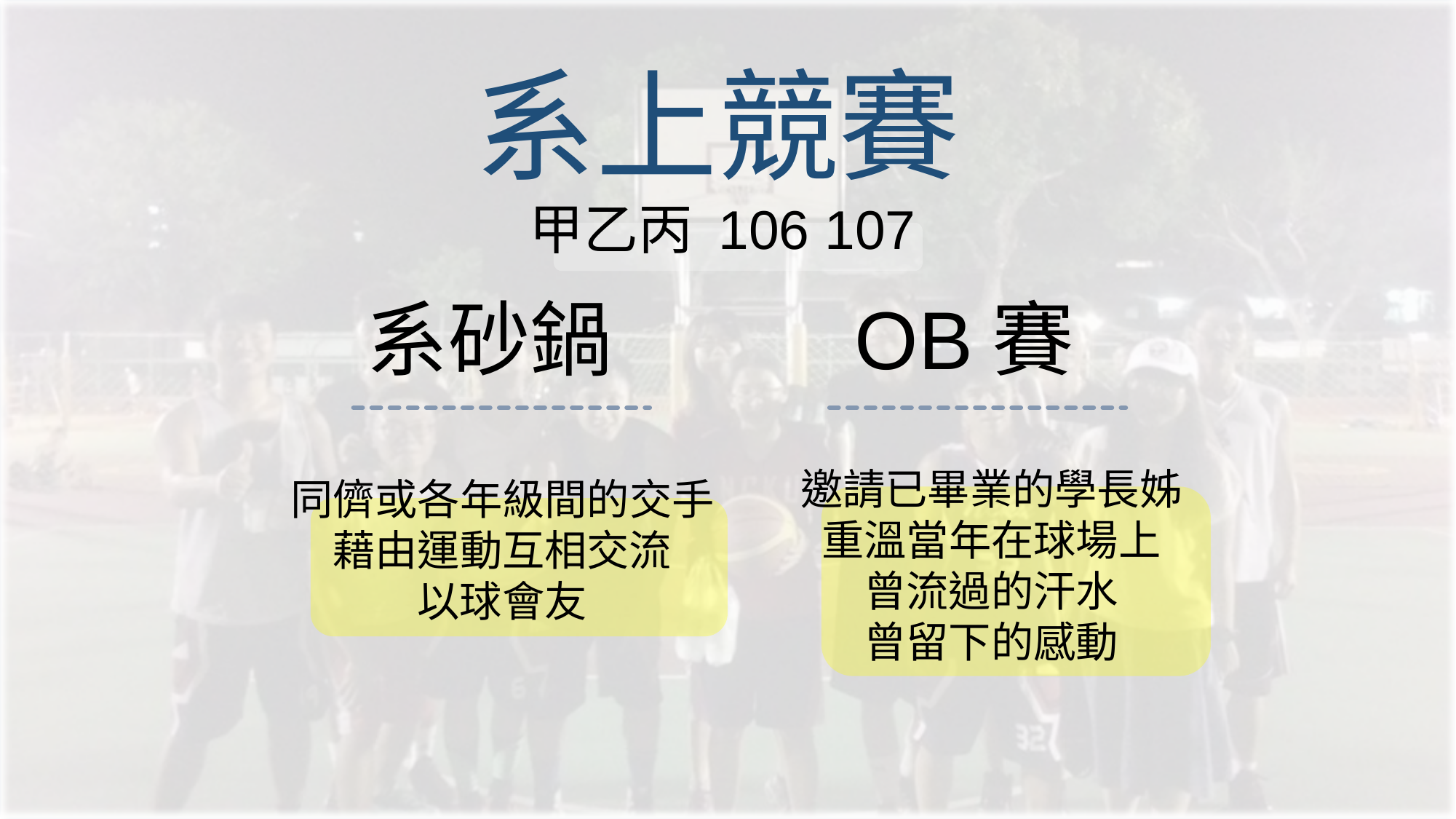

系上競賽
 甲乙丙 106 107

系砂鍋
OB賽
邀請已畢業的學長姊
重溫當年在球場上
曾流過的汗水
曾留下的感動
同儕或各年級間的交手
藉由運動互相交流
以球會友